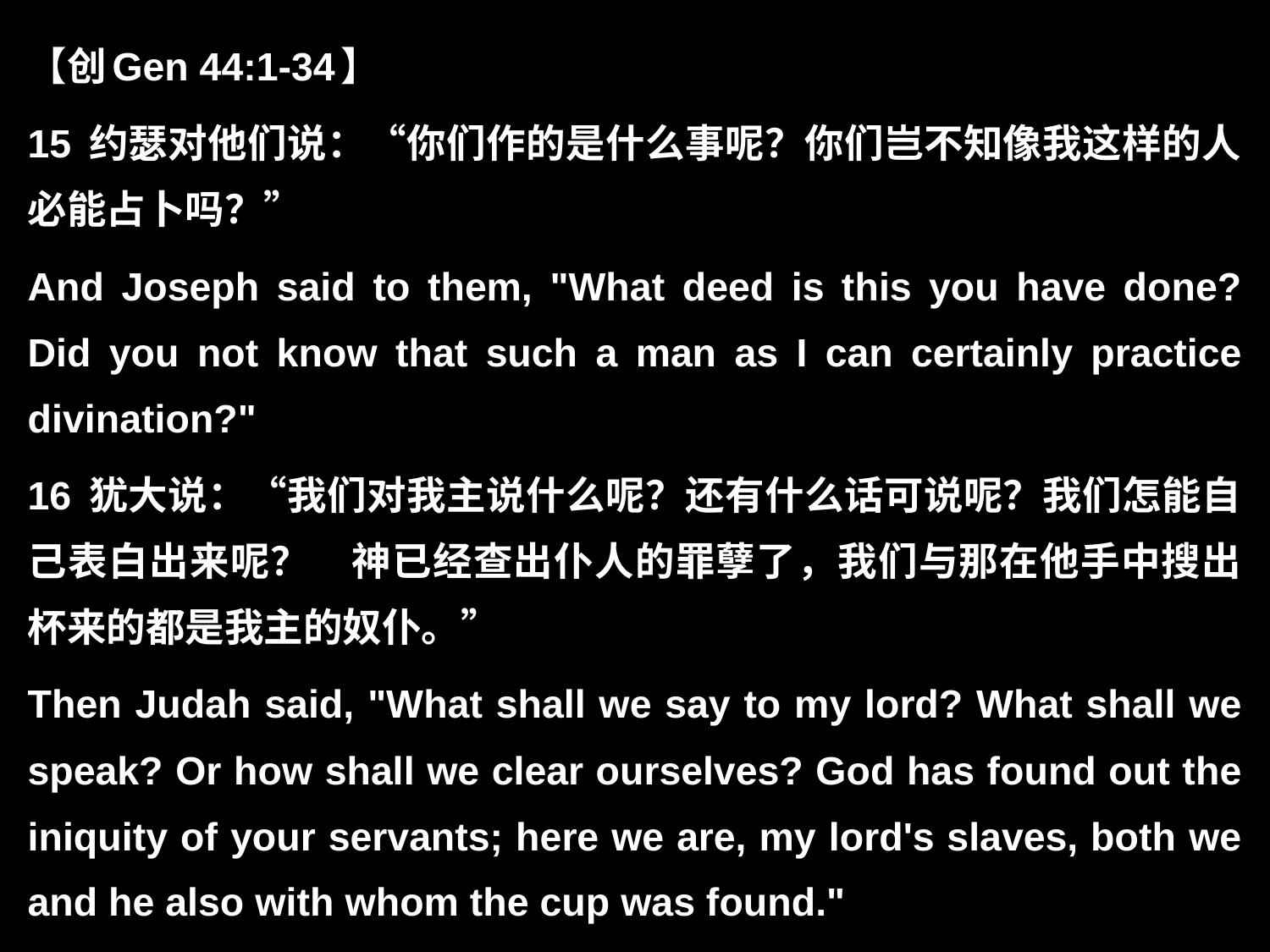

【创Gen 44:1-34】
15 约瑟对他们说：“你们作的是什么事呢？你们岂不知像我这样的人必能占卜吗？”
And Joseph said to them, "What deed is this you have done? Did you not know that such a man as I can certainly practice divination?"
16 犹大说：“我们对我主说什么呢？还有什么话可说呢？我们怎能自己表白出来呢？　神已经查出仆人的罪孽了，我们与那在他手中搜出杯来的都是我主的奴仆。”
Then Judah said, "What shall we say to my lord? What shall we speak? Or how shall we clear ourselves? God has found out the iniquity of your servants; here we are, my lord's slaves, both we and he also with whom the cup was found."